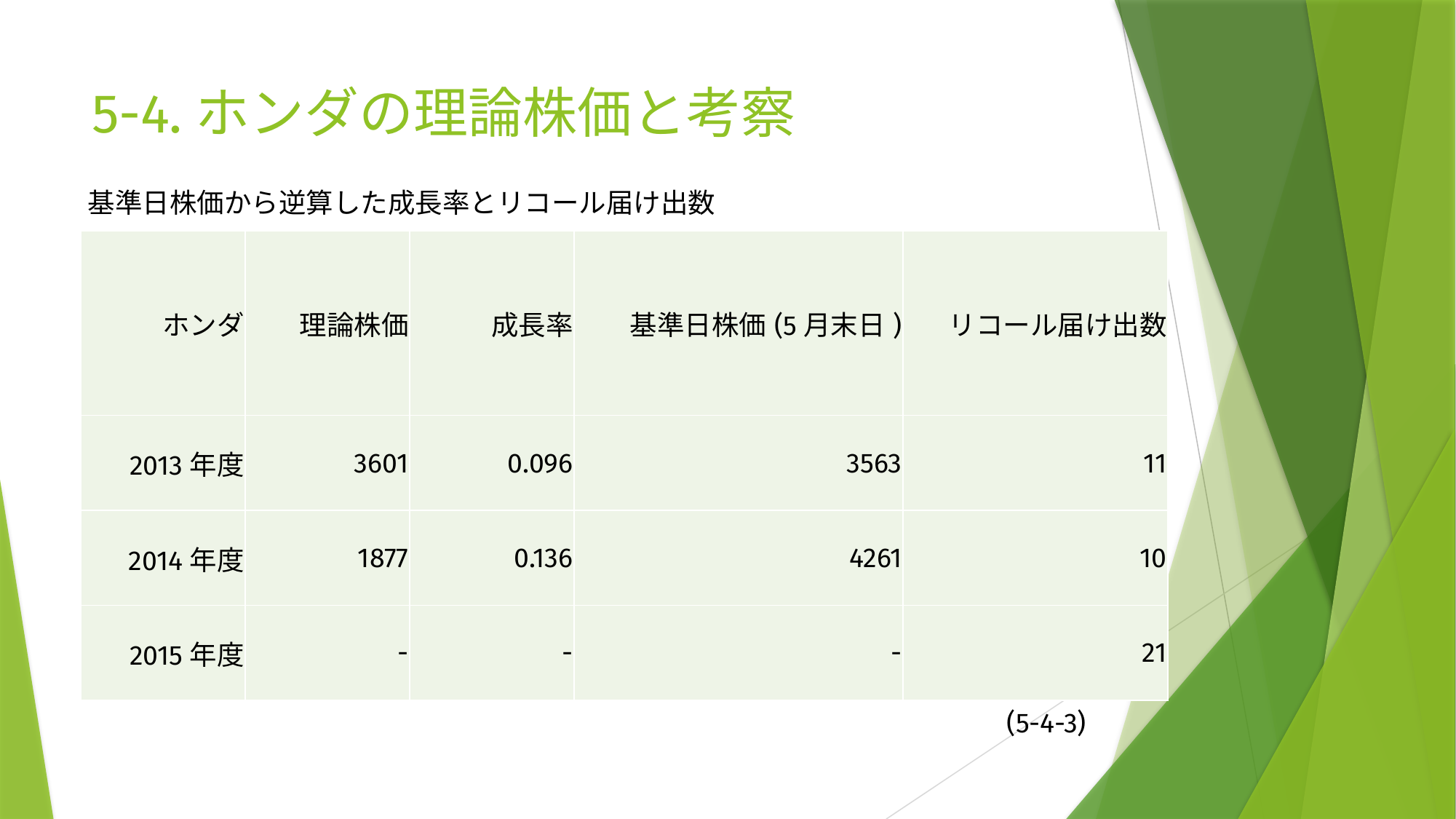

# 5-4.ホンダの理論株価と考察
基準日株価から逆算した成長率とリコール届け出数
| ホンダ | 理論株価 | 成長率 | 基準日株価(5月末日) | リコール届け出数 |
| --- | --- | --- | --- | --- |
| 2013年度 | 3601 | 0.096 | 3563 | 11 |
| 2014年度 | 1877 | 0.136 | 4261 | 10 |
| 2015年度 | - | - | - | 21 |
(5-4-3)